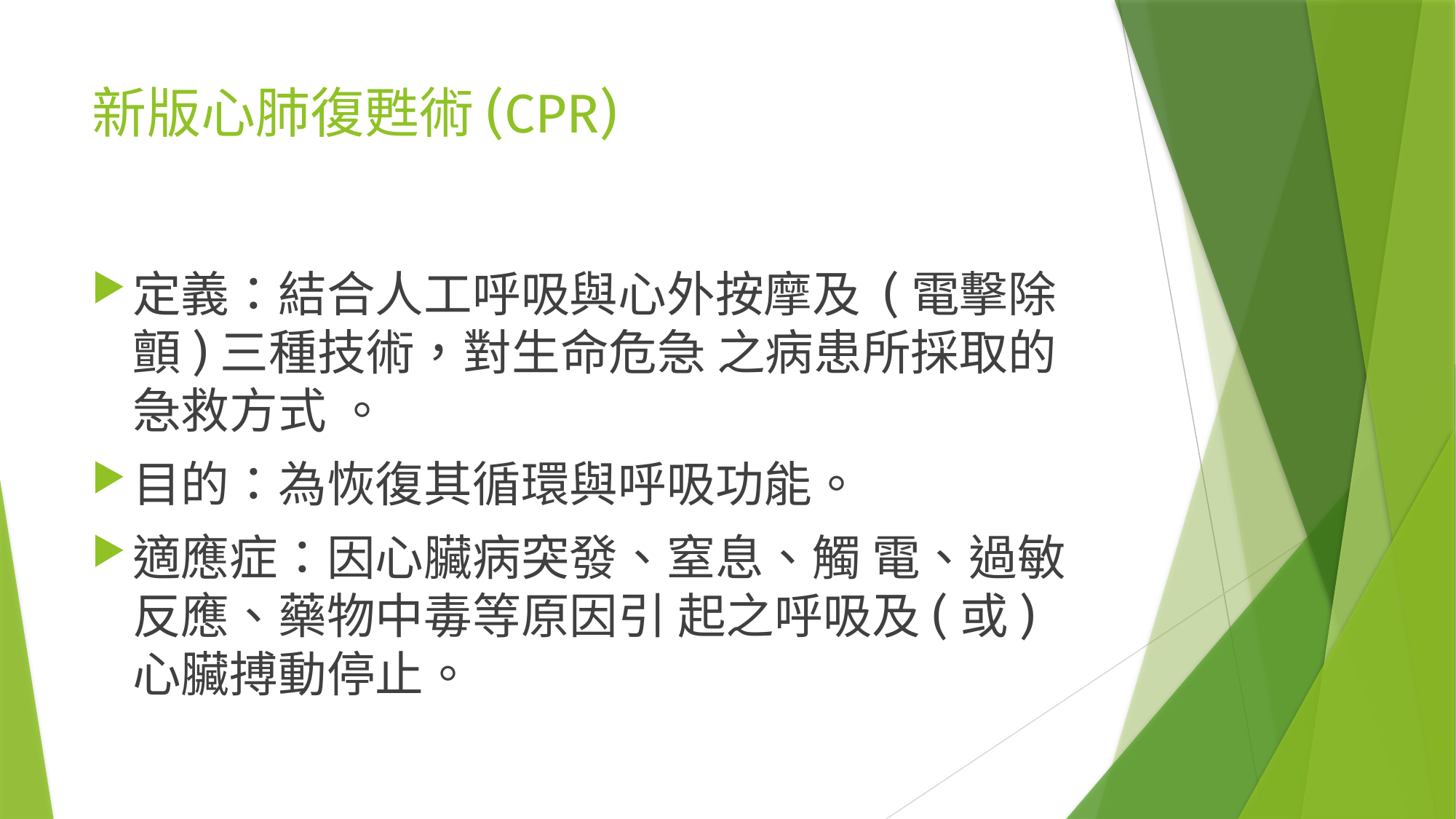

# 新版心肺復甦術(CPR)
定義：結合人工呼吸與心外按摩及 (電擊除顫)三種技術，對生命危急 之病患所採取的急救方式 。
目的：為恢復其循環與呼吸功能。
適應症：因心臟病突發、窒息、觸 電、過敏反應、藥物中毒等原因引 起之呼吸及(或)心臟搏動停止。